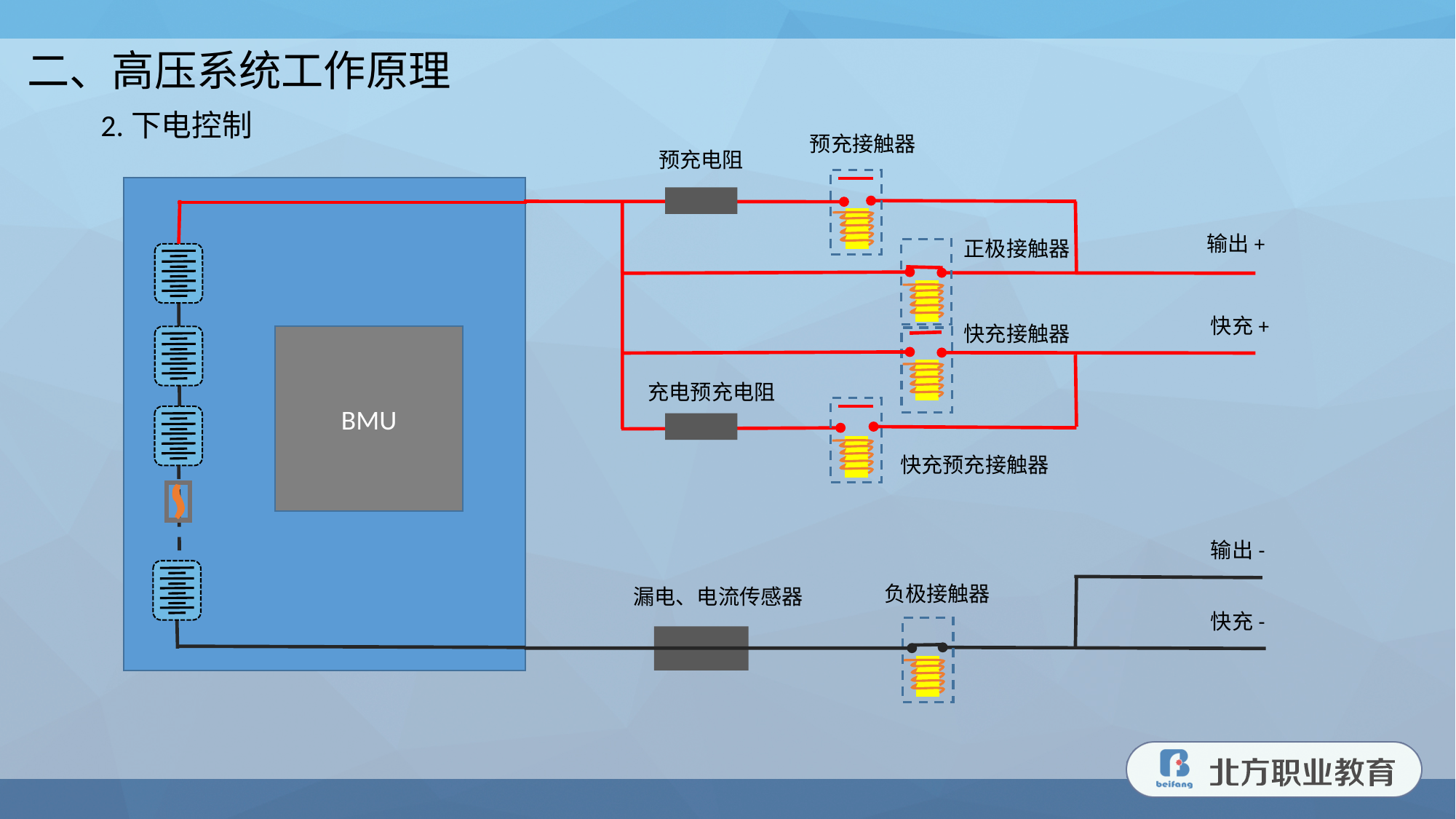

二、高压系统工作原理
2.下电控制
预充接触器
预充电阻

BMU

输出+
正极接触器

快充+
快充接触器

充电预充电阻

快充预充接触器
输出-
负极接触器
漏电、电流传感器
快充-